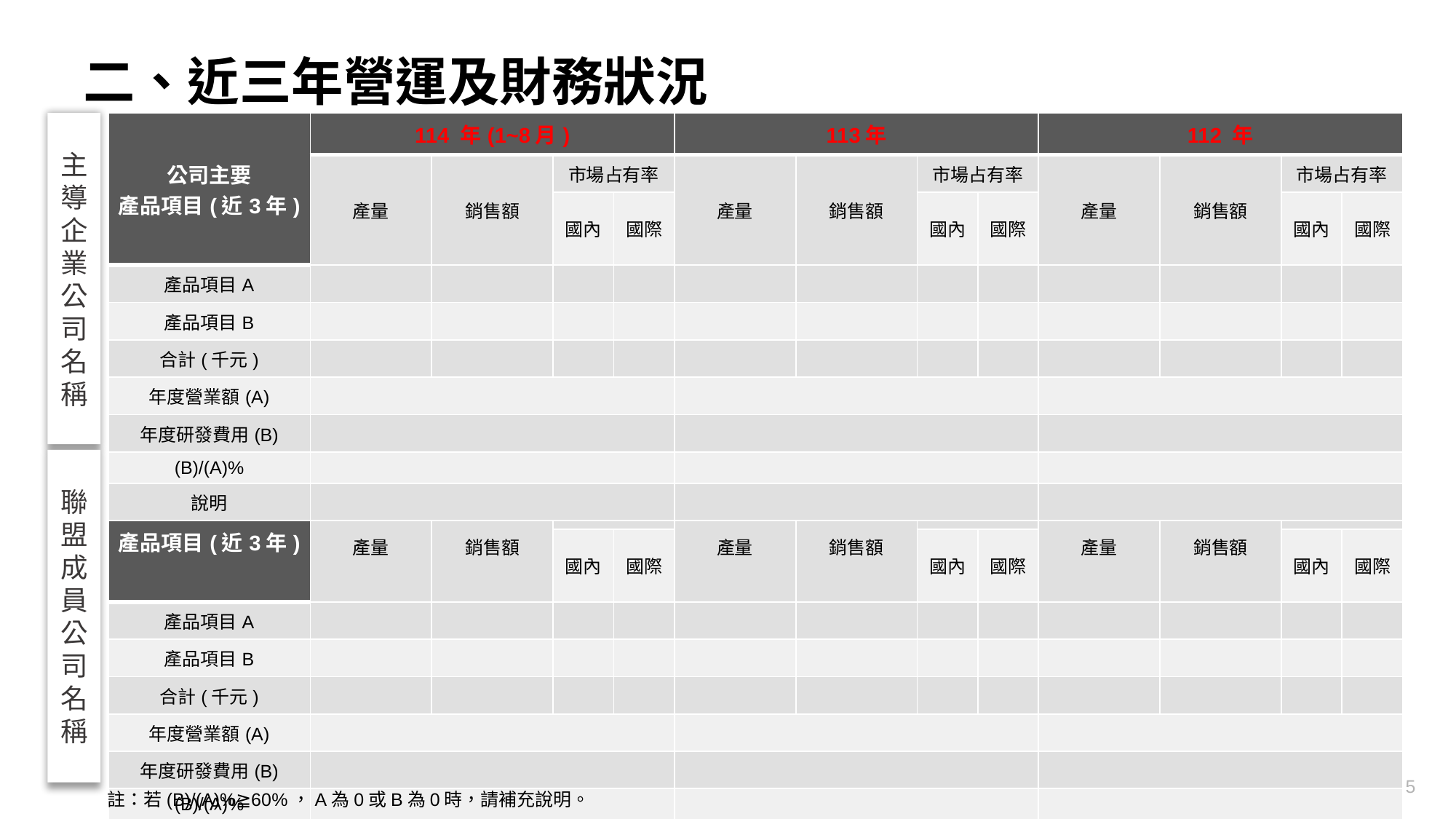

# 二、近三年營運及財務狀況
主導企業公司名稱
| 公司主要 產品項目(近3年) | 114 年(1~8月) |  |  |  | 113年 |  |  |  | 112 年 |  |  |  |
| --- | --- | --- | --- | --- | --- | --- | --- | --- | --- | --- | --- | --- |
|  | 產量 | 銷售額 | 市場占有率 |  | 產量 | 銷售額 | 市場占有率 |  | 產量 | 銷售額 | 市場占有率 |  |
|  |  |  | 國內 | 國際 |  |  | 國內 | 國際 |  |  | 國內 | 國際 |
| 產品項目A |  |  |  |  |  |  |  |  |  |  |  |  |
| 產品項目B |  |  |  |  |  |  |  |  |  |  |  |  |
| 合計(千元) |  |  |  |  |  |  |  |  |  |  |  |  |
| 年度營業額(A) |  |  |  |  |  |  |  |  |  |  |  |  |
| 年度研發費用(B) |  |  |  |  |  |  |  |  |  |  |  |  |
| (B)/(A)% |  |  |  |  |  |  |  |  |  |  |  |  |
| 說明 |  |  |  |  |  |  |  |  |  |  |  |  |
聯盟成員公司名稱
| 公司主要 產品項目(近3年) | 114 年(1~8月) |  |  |  | 113年 |  |  |  | 112 年 |  |  |  |
| --- | --- | --- | --- | --- | --- | --- | --- | --- | --- | --- | --- | --- |
|  | 產量 | 銷售額 | 市場占有率 |  | 產量 | 銷售額 | 市場占有率 |  | 產量 | 銷售額 | 市場占有率 |  |
|  |  |  | 國內 | 國際 |  |  | 國內 | 國際 |  |  | 國內 | 國際 |
| 產品項目A |  |  |  |  |  |  |  |  |  |  |  |  |
| 產品項目B |  |  |  |  |  |  |  |  |  |  |  |  |
| 合計(千元) |  |  |  |  |  |  |  |  |  |  |  |  |
| 年度營業額(A) |  |  |  |  |  |  |  |  |  |  |  |  |
| 年度研發費用(B) |  |  |  |  |  |  |  |  |  |  |  |  |
| (B)/(A)% |  |  |  |  |  |  |  |  |  |  |  |  |
| 說明 |  |  |  |  |  |  |  |  |  |  |  |  |
5
註：若(B)/(A)%≧60%，A為0或B為0時，請補充說明。